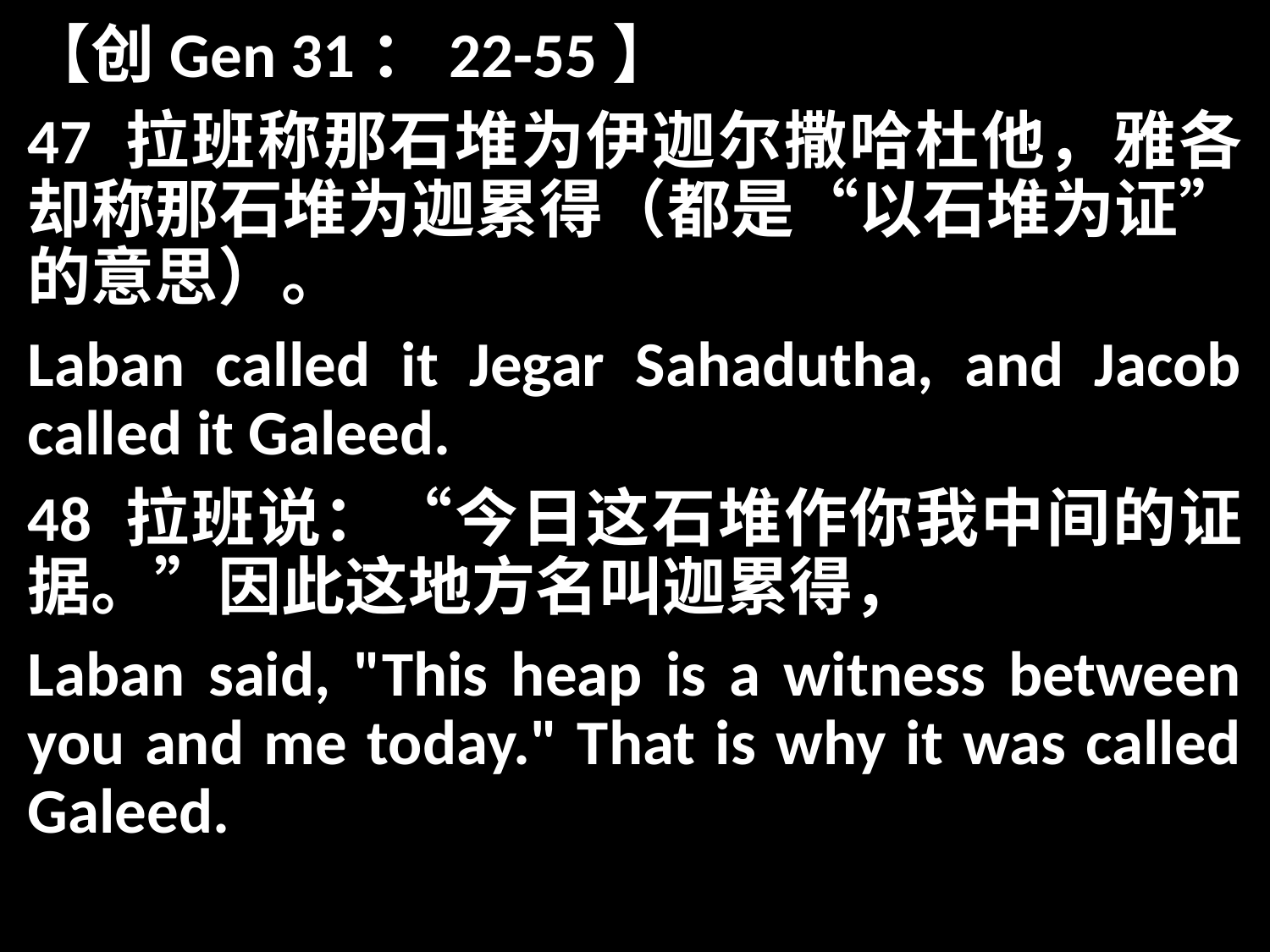

【创Gen 31：22-55】
47 拉班称那石堆为伊迦尔撒哈杜他，雅各却称那石堆为迦累得（都是“以石堆为证”的意思）。
Laban called it Jegar Sahadutha, and Jacob called it Galeed.
48 拉班说：“今日这石堆作你我中间的证据。”因此这地方名叫迦累得，
Laban said, "This heap is a witness between you and me today." That is why it was called Galeed.